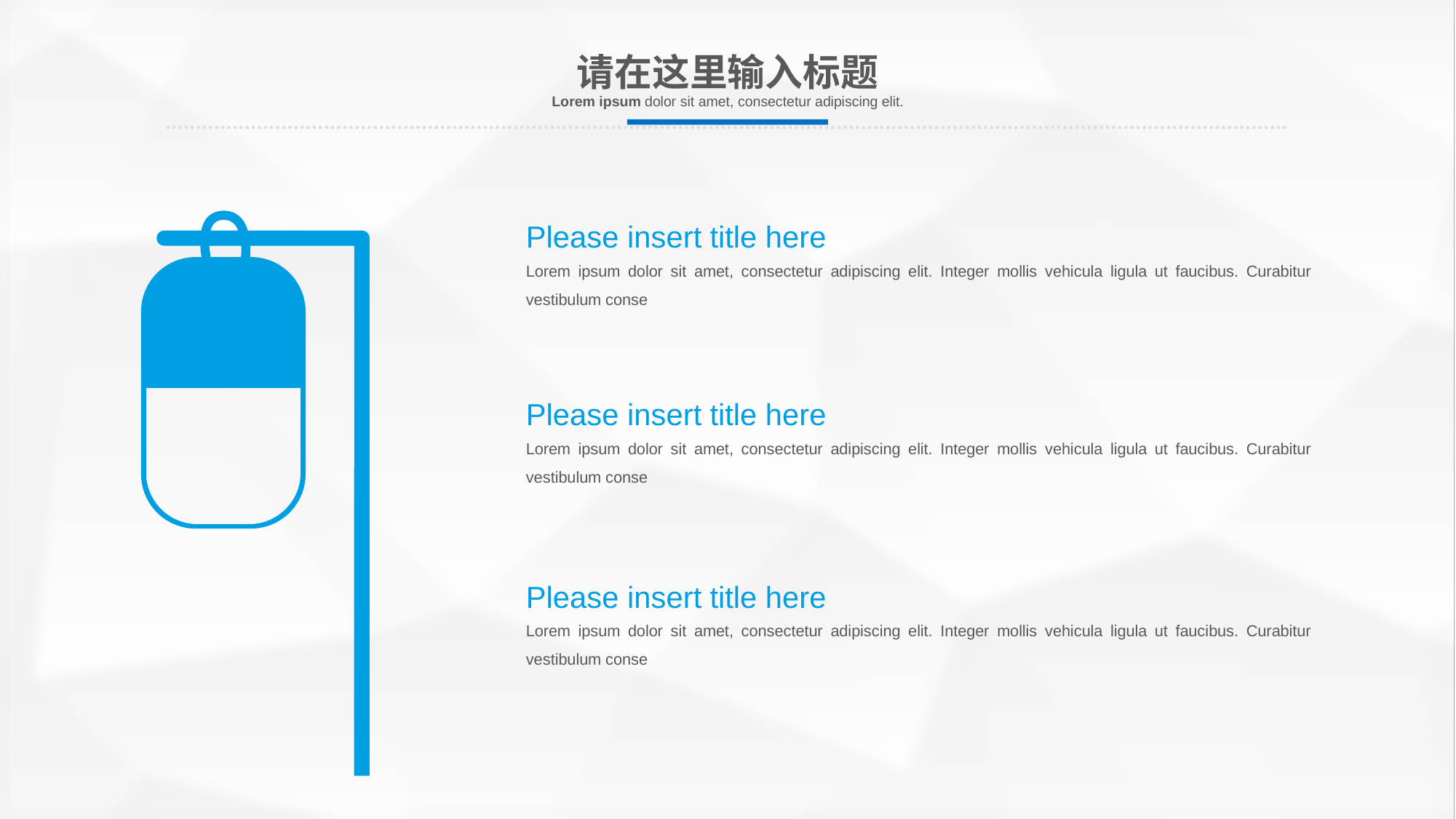

请在这里输入标题
Lorem ipsum dolor sit amet, consectetur adipiscing elit.

Please insert title here

Lorem ipsum dolor sit amet, consectetur adipiscing elit. Integer mollis vehicula ligula ut faucibus. Curabitur vestibulum conse
Please insert title here
Lorem ipsum dolor sit amet, consectetur adipiscing elit. Integer mollis vehicula ligula ut faucibus. Curabitur vestibulum conse
Please insert title here
Lorem ipsum dolor sit amet, consectetur adipiscing elit. Integer mollis vehicula ligula ut faucibus. Curabitur vestibulum conse